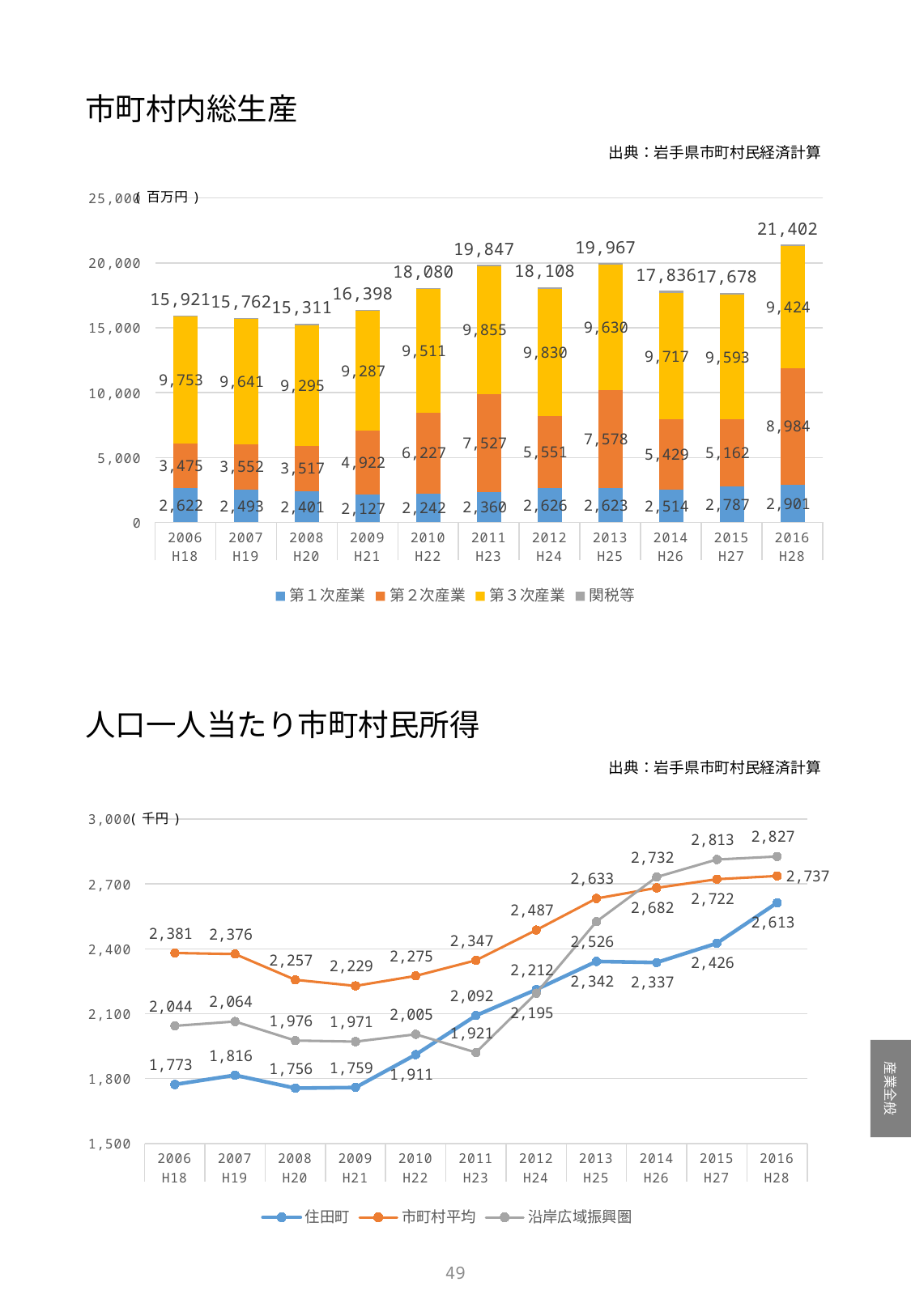

# 市町村内総生産
出典：岩手県市町村民経済計算

### Chart

| Category | 第１次産業 | 第２次産業 | 第３次産業 | 関税等 | 市町村内総生産 |
|---|---|---|---|---|---|
| 2006 | 2622.0 | 3475.0 | 9753.0 | 71.0 | 15921.0 |
| 2007 | 2493.0 | 3552.0 | 9641.0 | 76.0 | 15762.0 |
| 2008 | 2401.0 | 3517.0 | 9295.0 | 97.0 | 15311.0 |
| 2009 | 2127.0 | 4922.0 | 9287.0 | 62.0 | 16398.0 |
| 2010 | 2242.0 | 6227.0 | 9511.0 | 100.0 | 18080.0 |
| 2011 | 2360.0 | 7527.0 | 9855.0 | 105.0 | 19847.0 |
| 2012 | 2626.0 | 5551.0 | 9830.0 | 101.0 | 18108.0 |
| 2013 | 2623.0 | 7578.0 | 9630.0 | 136.0 | 19967.0 |
| 2014 | 2514.0 | 5429.0 | 9717.0 | 176.0 | 17836.0 |
| 2015 | 2787.0 | 5162.0 | 9593.0 | 136.0 | 17678.0 |
| 2016 | 2901.0 | 8984.0 | 9424.0 | 94.0 | 21402.0 |
人口一人当たり市町村民所得
出典：岩手県市町村民経済計算

### Chart

| Category | 住田町 | 市町村平均 | 沿岸広域振興圏 |
|---|---|---|---|
| 2006 | 1773.0 | 2381.0 | 2044.0 |
| 2007 | 1816.0 | 2376.0 | 2064.0 |
| 2008 | 1756.0 | 2257.0 | 1976.0 |
| 2009 | 1759.0 | 2229.0 | 1971.0 |
| 2010 | 1911.0 | 2275.0 | 2005.0 |
| 2011 | 2092.0 | 2347.0 | 1921.0 |
| 2012 | 2212.0 | 2487.0 | 2195.0 |
| 2013 | 2342.0 | 2633.0 | 2526.0 |
| 2014 | 2337.0 | 2682.0 | 2732.0 |
| 2015 | 2426.0 | 2722.0 | 2813.0 |
| 2016 | 2613.0 | 2737.0 | 2827.0 |
産業全般
49